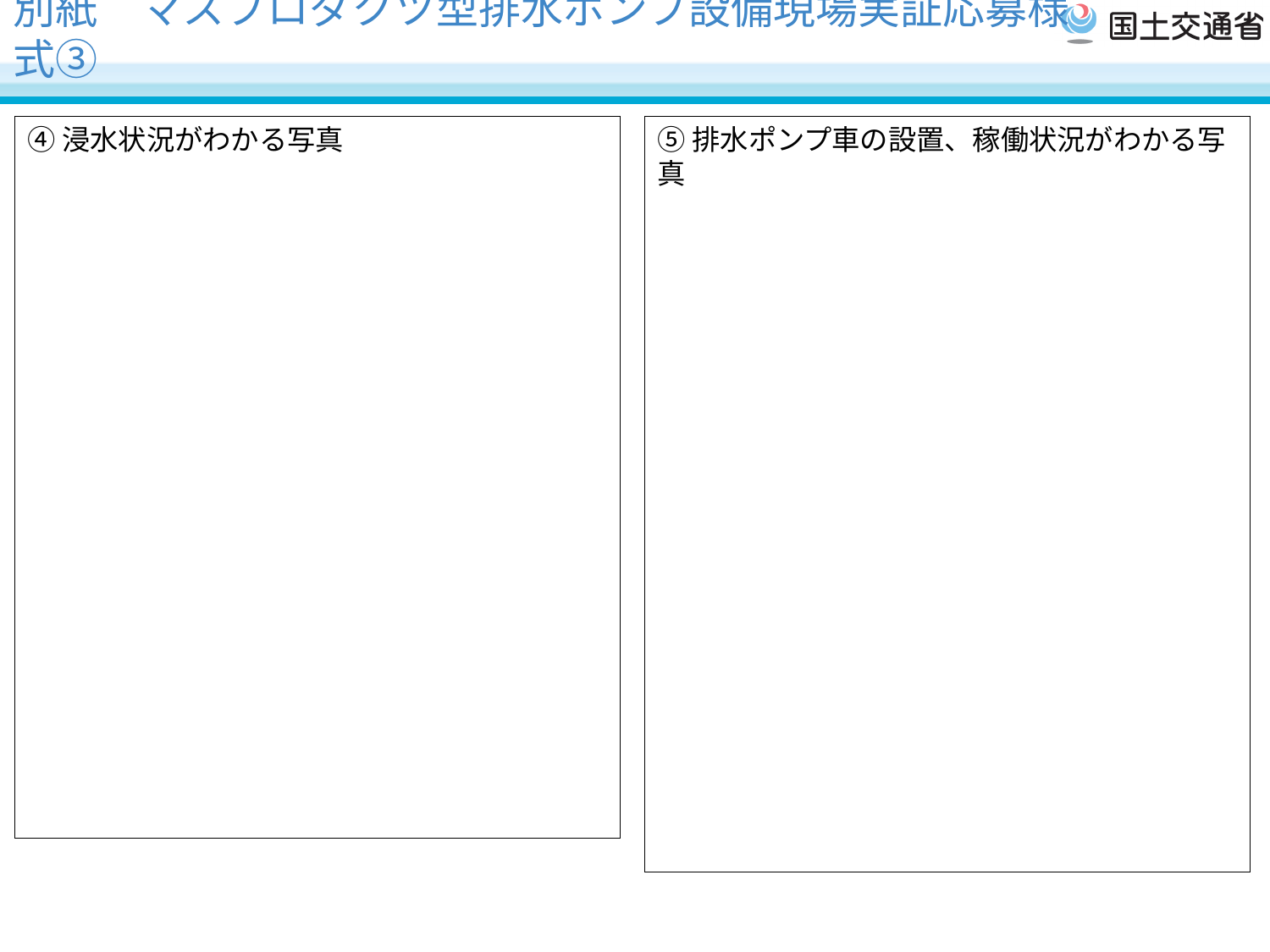

# 別紙　マスプロダクツ型排水ポンプ設備現場実証応募様式③
⑤排水ポンプ車の設置、稼働状況がわかる写真

④浸水状況がわかる写真